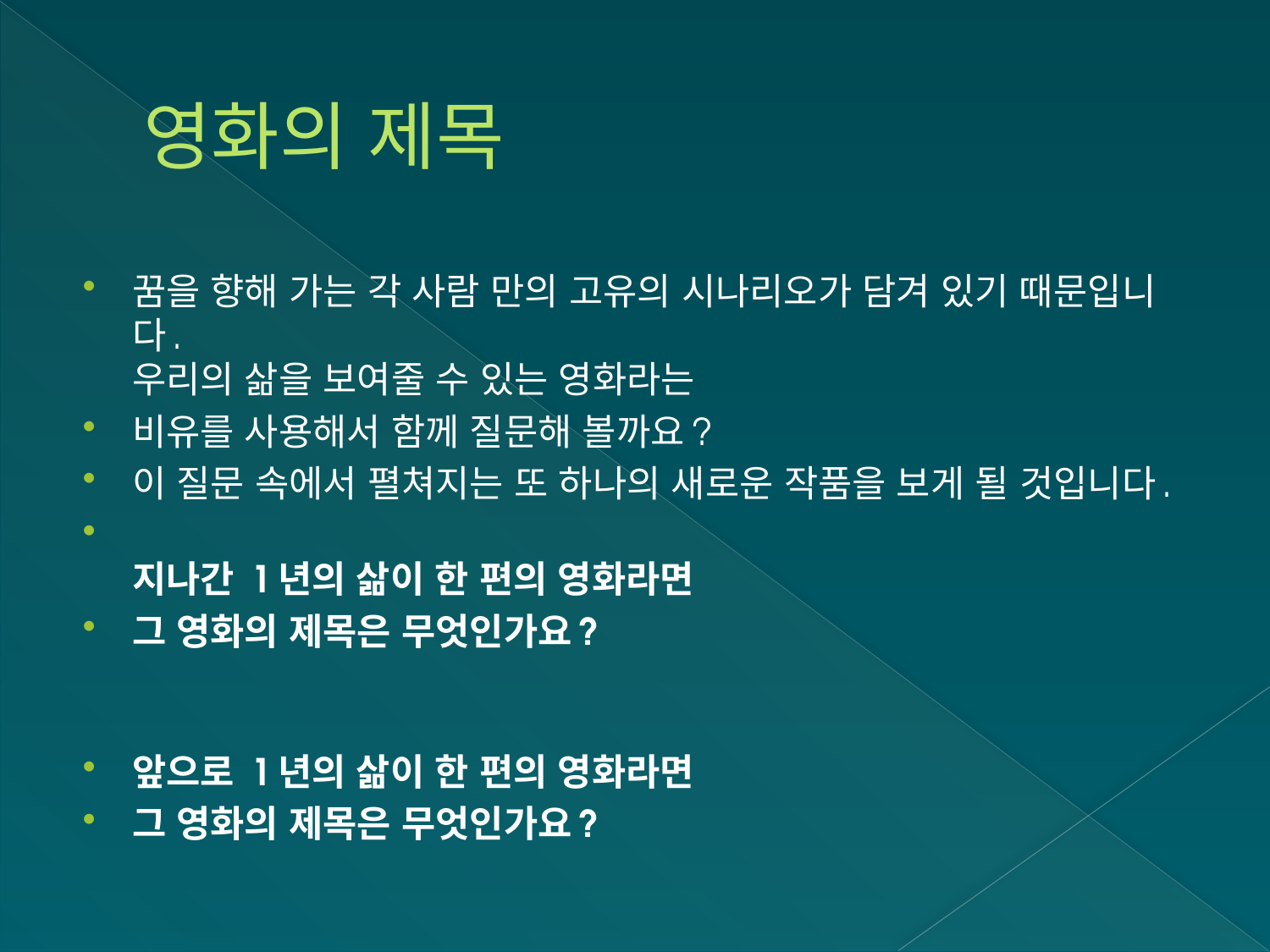

# 영화의 제목
꿈을 향해 가는 각 사람 만의 고유의 시나리오가 담겨 있기 때문입니다.
우리의 삶을 보여줄 수 있는 영화라는
비유를 사용해서 함께 질문해 볼까요?
이 질문 속에서 펼쳐지는 또 하나의 새로운 작품을 보게 될 것입니다.
지나간 1년의 삶이 한 편의 영화라면
그 영화의 제목은 무엇인가요?
앞으로 1년의 삶이 한 편의 영화라면
그 영화의 제목은 무엇인가요?